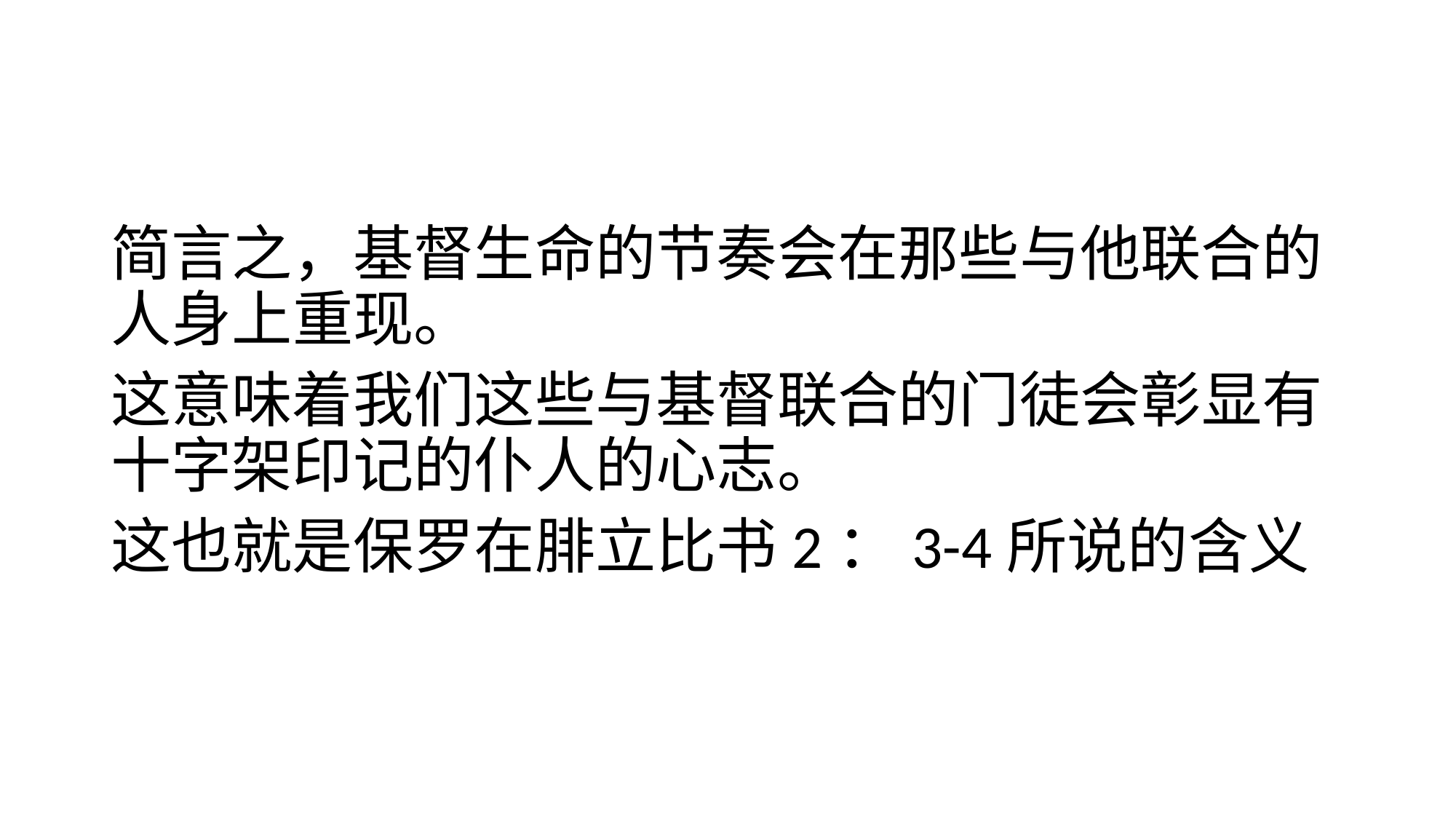

#
简言之，基督生命的节奏会在那些与他联合的人身上重现。
这意味着我们这些与基督联合的门徒会彰显有十字架印记的仆人的心志。
这也就是保罗在腓立比书2：3-4所说的含义